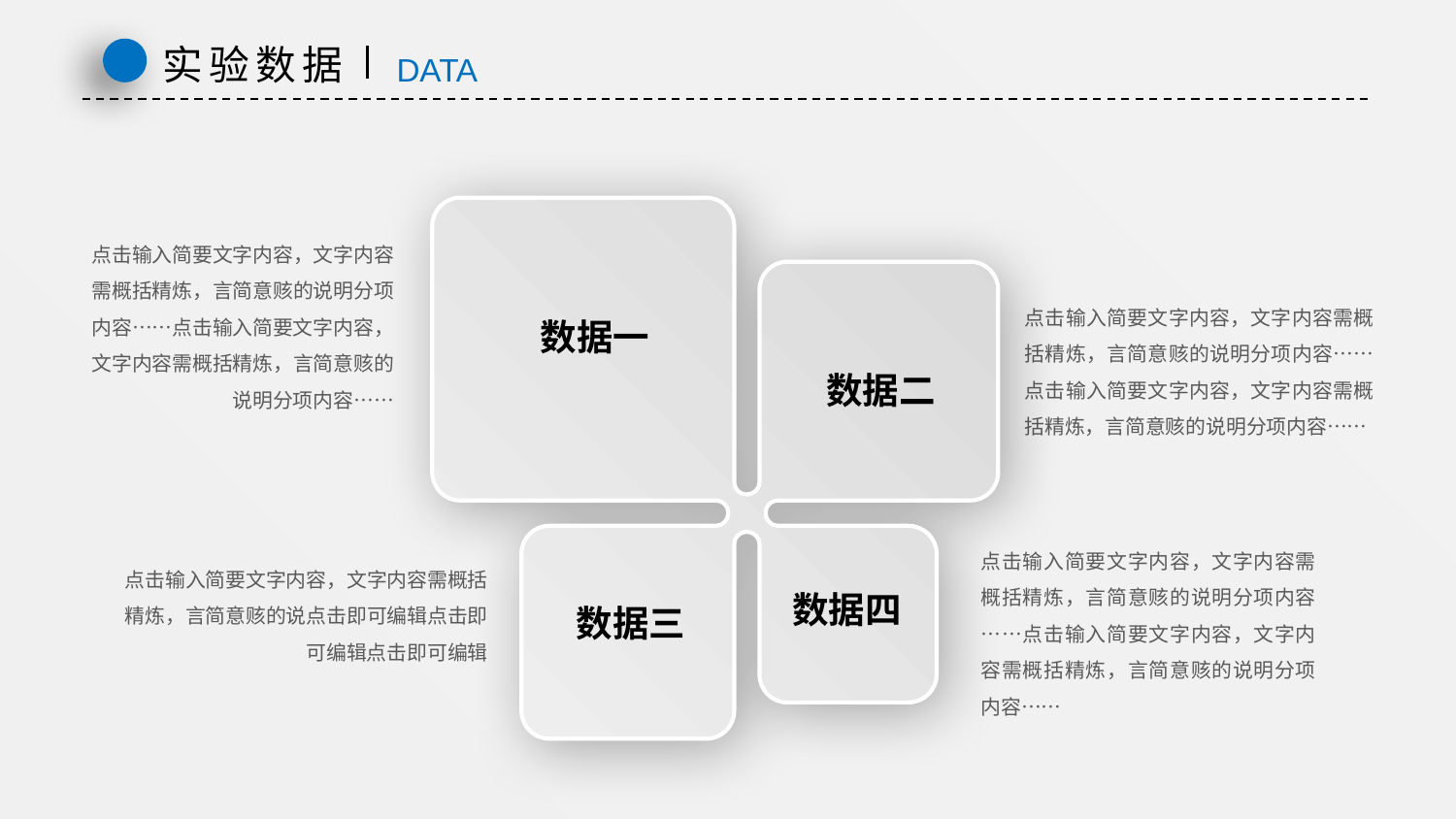

实验数据

DATA

数据一
数据二
数据四
数据三
点击输入简要文字内容，文字内容需概括精炼，言简意赅的说明分项内容……点击输入简要文字内容，文字内容需概括精炼，言简意赅的说明分项内容……

点击输入简要文字内容，文字内容需概括精炼，言简意赅的说明分项内容……点击输入简要文字内容，文字内容需概括精炼，言简意赅的说明分项内容……

点击输入简要文字内容，文字内容需概括精炼，言简意赅的说明分项内容……点击输入简要文字内容，文字内容需概括精炼，言简意赅的说明分项内容……

点击输入简要文字内容，文字内容需概括精炼，言简意赅的说点击即可编辑点击即可编辑点击即可编辑

延时符